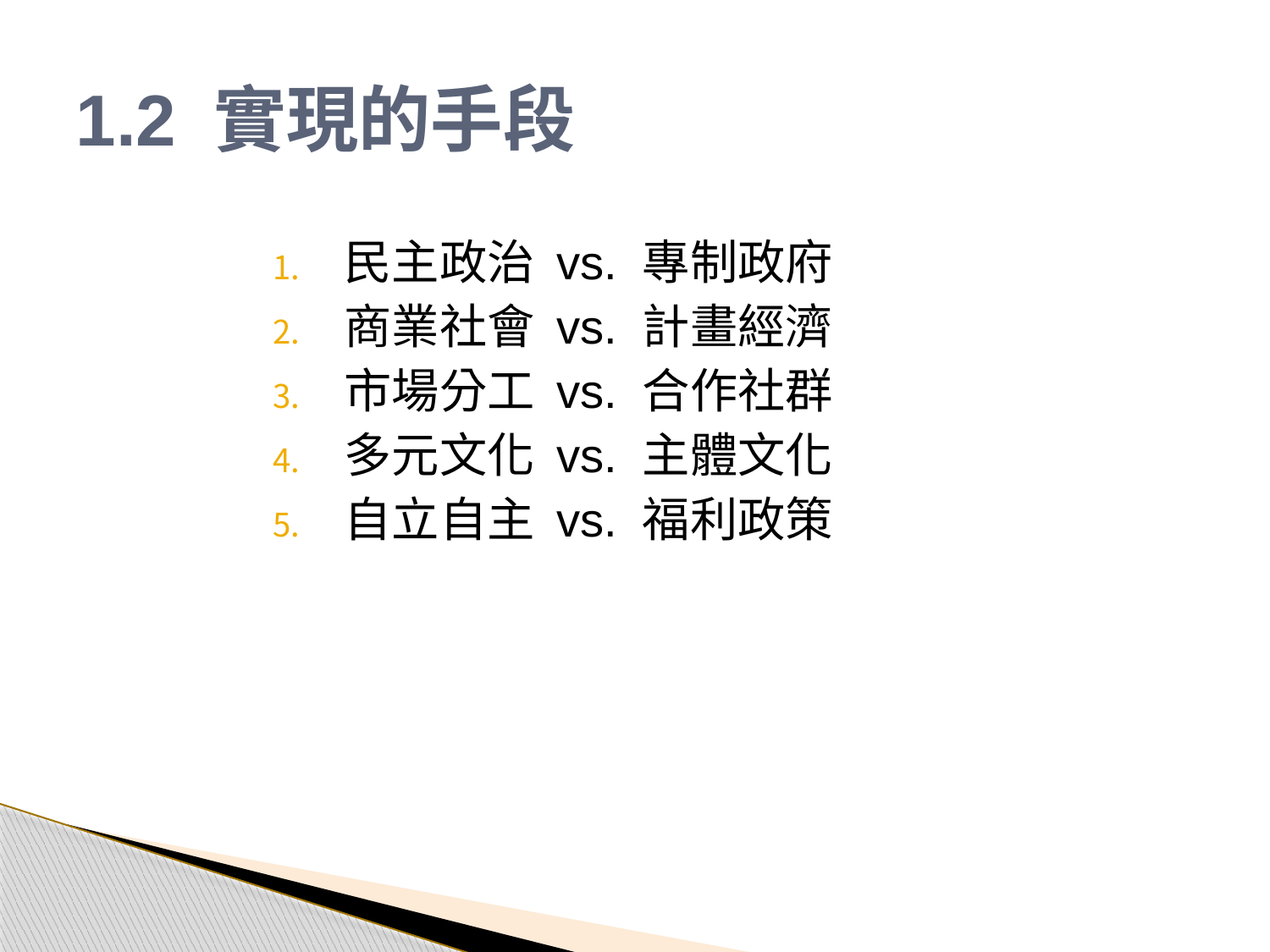

# 1.2 實現的手段
民主政治 vs. 專制政府
商業社會 vs. 計畫經濟
市場分工 vs. 合作社群
多元文化 vs. 主體文化
自立自主 vs. 福利政策